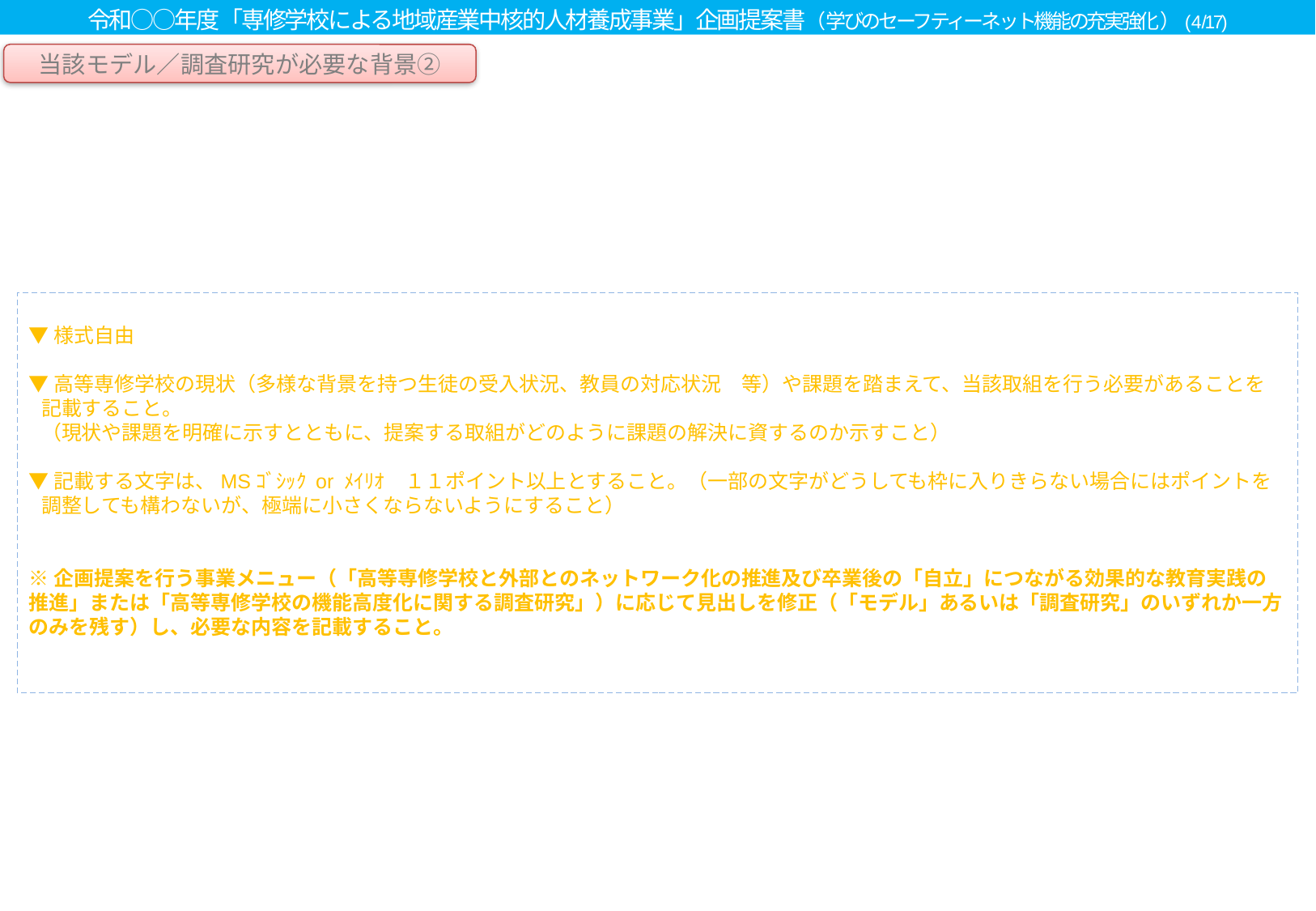

令和○○年度「専修学校による地域産業中核的人材養成事業」企画提案書（学びのセーフティーネット機能の充実強化）(4/17)
当該モデル／調査研究が必要な背景②

▼様式自由

▼高等専修学校の現状（多様な背景を持つ生徒の受入状況、教員の対応状況　等）や課題を踏まえて、当該取組を行う必要があることを記載すること。
（現状や課題を明確に示すとともに、提案する取組がどのように課題の解決に資するのか示すこと）

▼記載する文字は、MSｺﾞｼｯｸ or ﾒｲﾘｵ　１１ポイント以上とすること。（一部の文字がどうしても枠に入りきらない場合にはポイントを調整しても構わないが、極端に小さくならないようにすること）

※企画提案を行う事業メニュー（「高等専修学校と外部とのネットワーク化の推進及び卒業後の「自立」につながる効果的な教育実践の推進」または「高等専修学校の機能高度化に関する調査研究」）に応じて見出しを修正（「モデル」あるいは「調査研究」のいずれか一方のみを残す）し、必要な内容を記載すること。